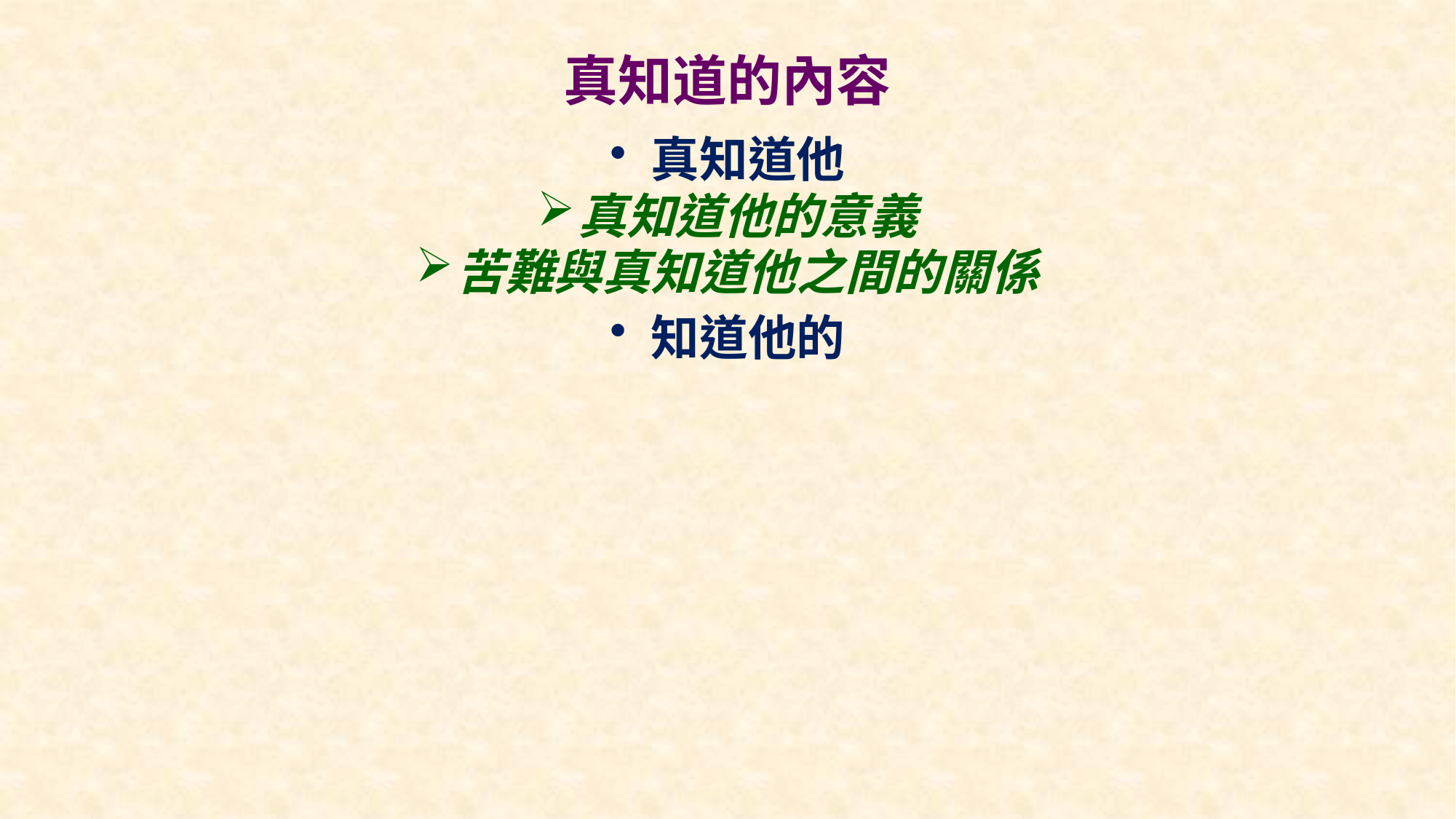

# 真知道的內容
真知道他
真知道他的意義
苦難與真知道他之間的關係
知道他的